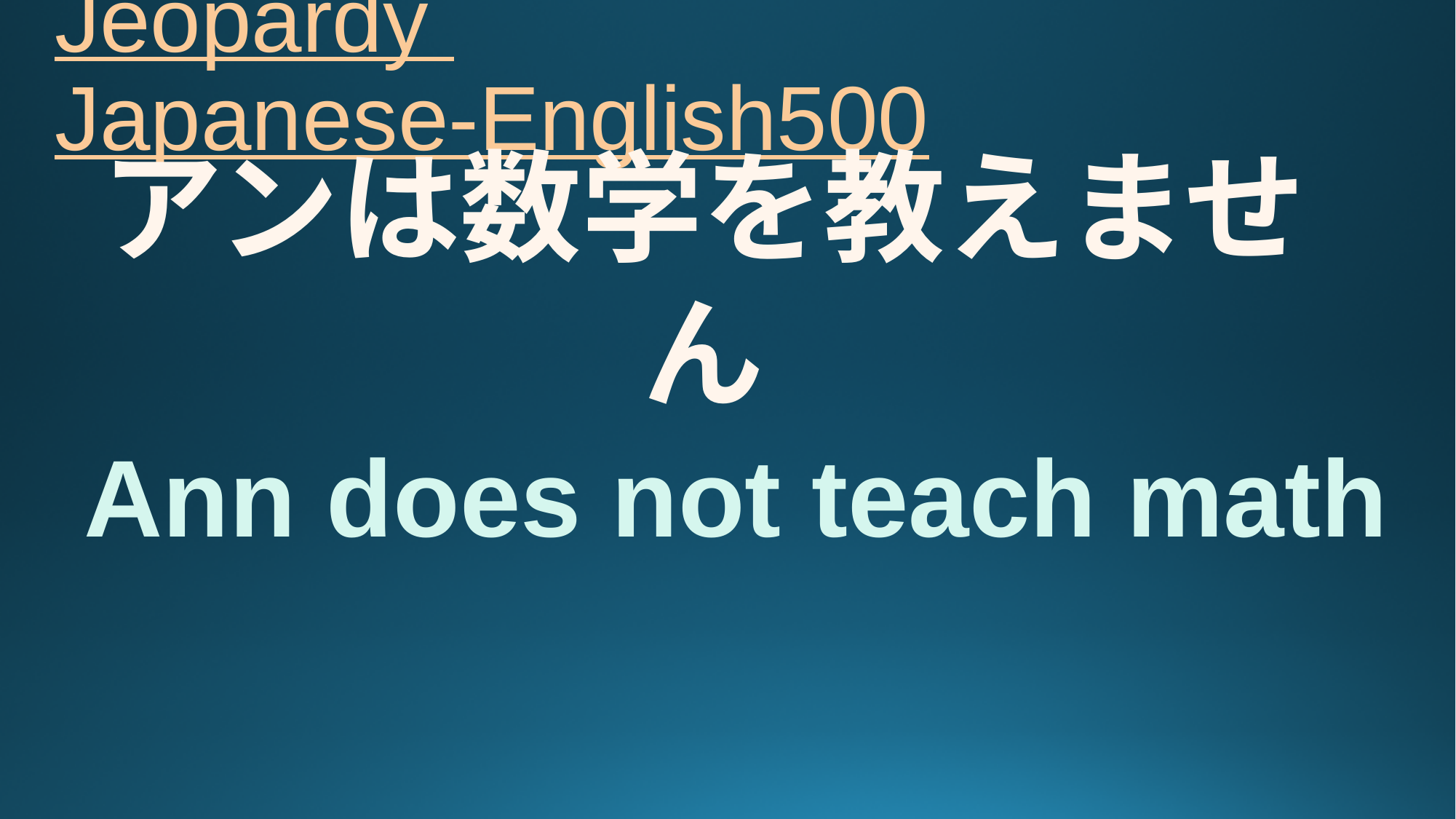

# Jeopardy Japanese-English500
アンは数学を教えません
Ann does not teach math